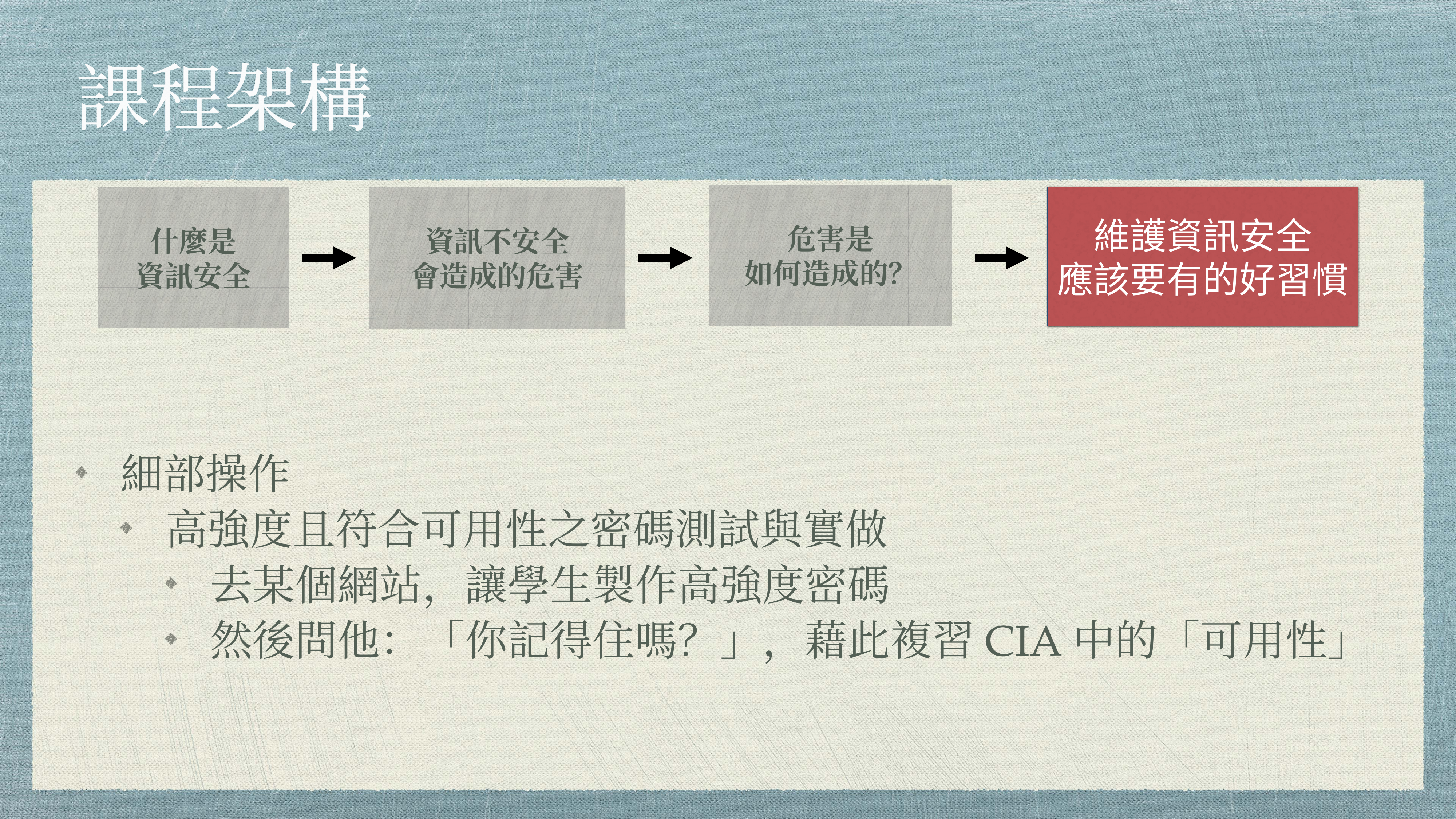

# 課程架構
危害是
如何造成的？
維護資訊安全
應該要有的好習慣
資訊不安全
會造成的危害
什麼是
資訊安全

細部操作
高強度且符合可用性之密碼測試與實做
去某個網站，讓學生製作高強度密碼
然後問他：「你記得住嗎？」，藉此複習CIA中的「可用性」